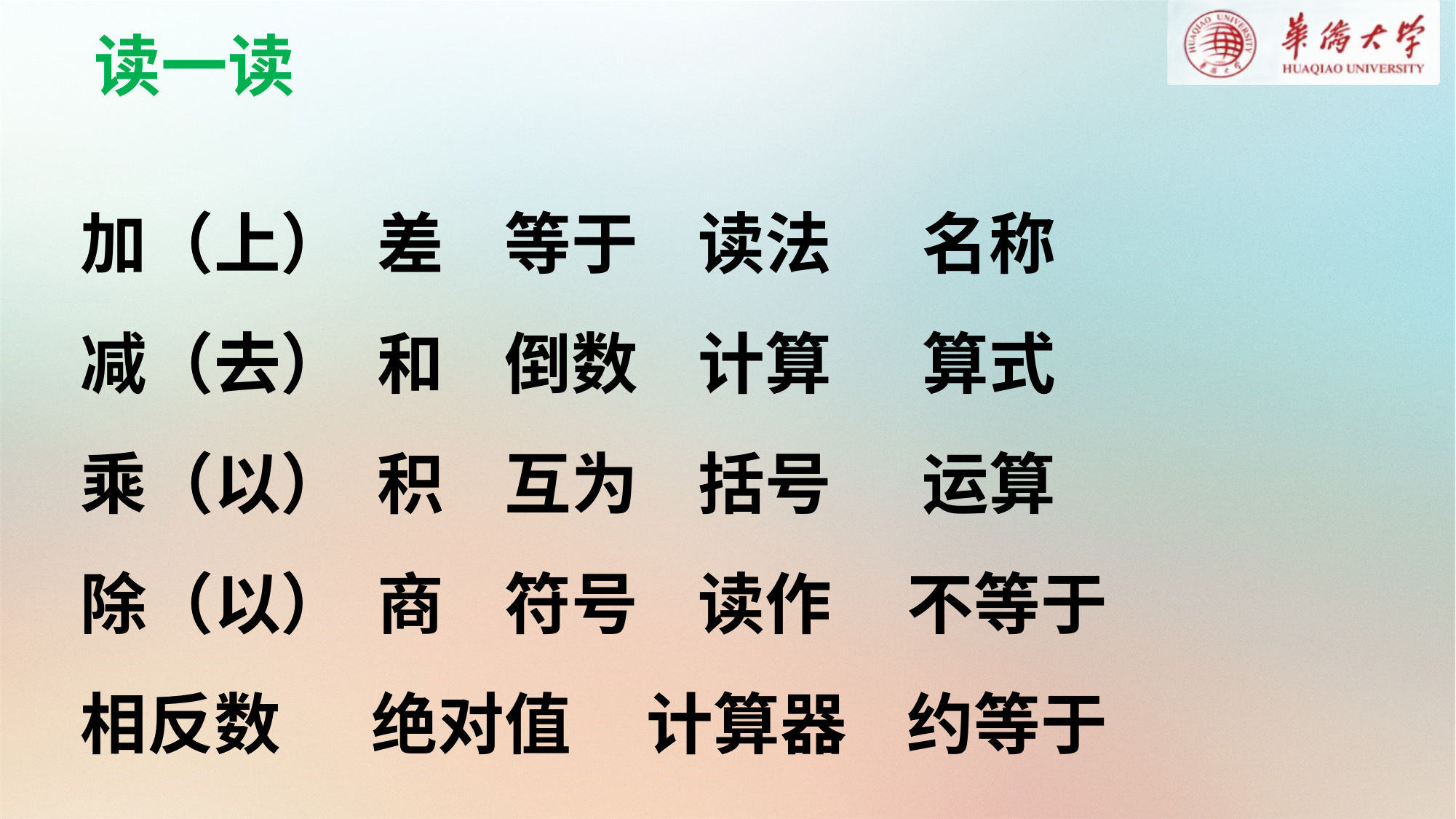

读一读
加（上）  差    等于    读法      名称
减（去）  和    倒数    计算      算式
乘（以）  积    互为    括号      运算
除（以）  商    符号    读作     不等于
相反数      绝对值     计算器    约等于